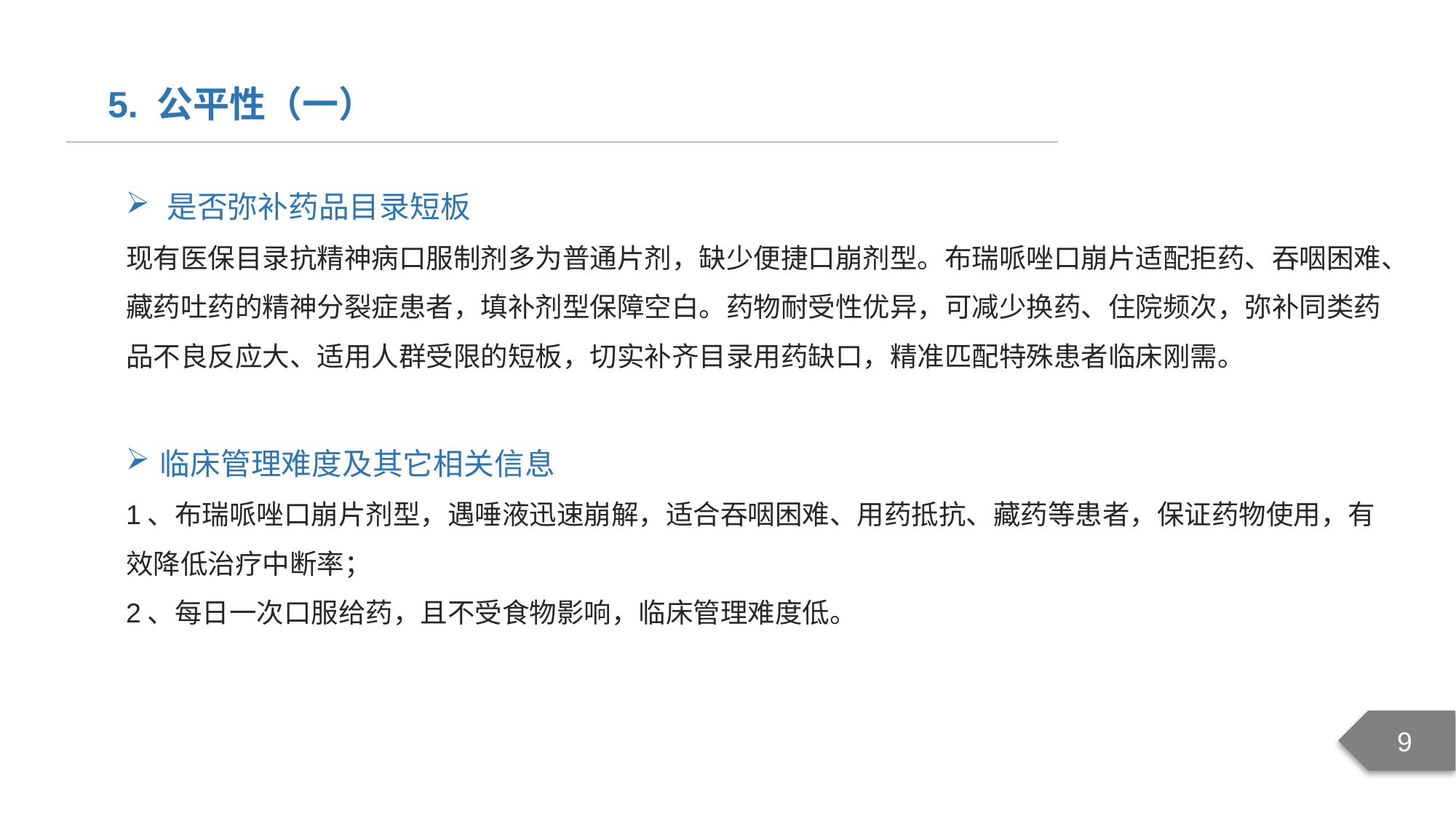

5. 公平性（一）
是否弥补药品目录短板
现有医保目录抗精神病口服制剂多为普通片剂，缺少便捷口崩剂型。布瑞哌唑口崩片适配拒药、吞咽困难、藏药吐药的精神分裂症患者，填补剂型保障空白。药物耐受性优异，可减少换药、住院频次，弥补同类药品不良反应大、适用人群受限的短板，切实补齐目录用药缺口，精准匹配特殊患者临床刚需。

临床管理难度及其它相关信息
1、布瑞哌唑口崩片剂型，遇唾液迅速崩解，适合吞咽困难、用药抵抗、藏药等患者，保证药物使用，有效降低治疗中断率；
2、每日一次口服给药，且不受食物影响，临床管理难度低。